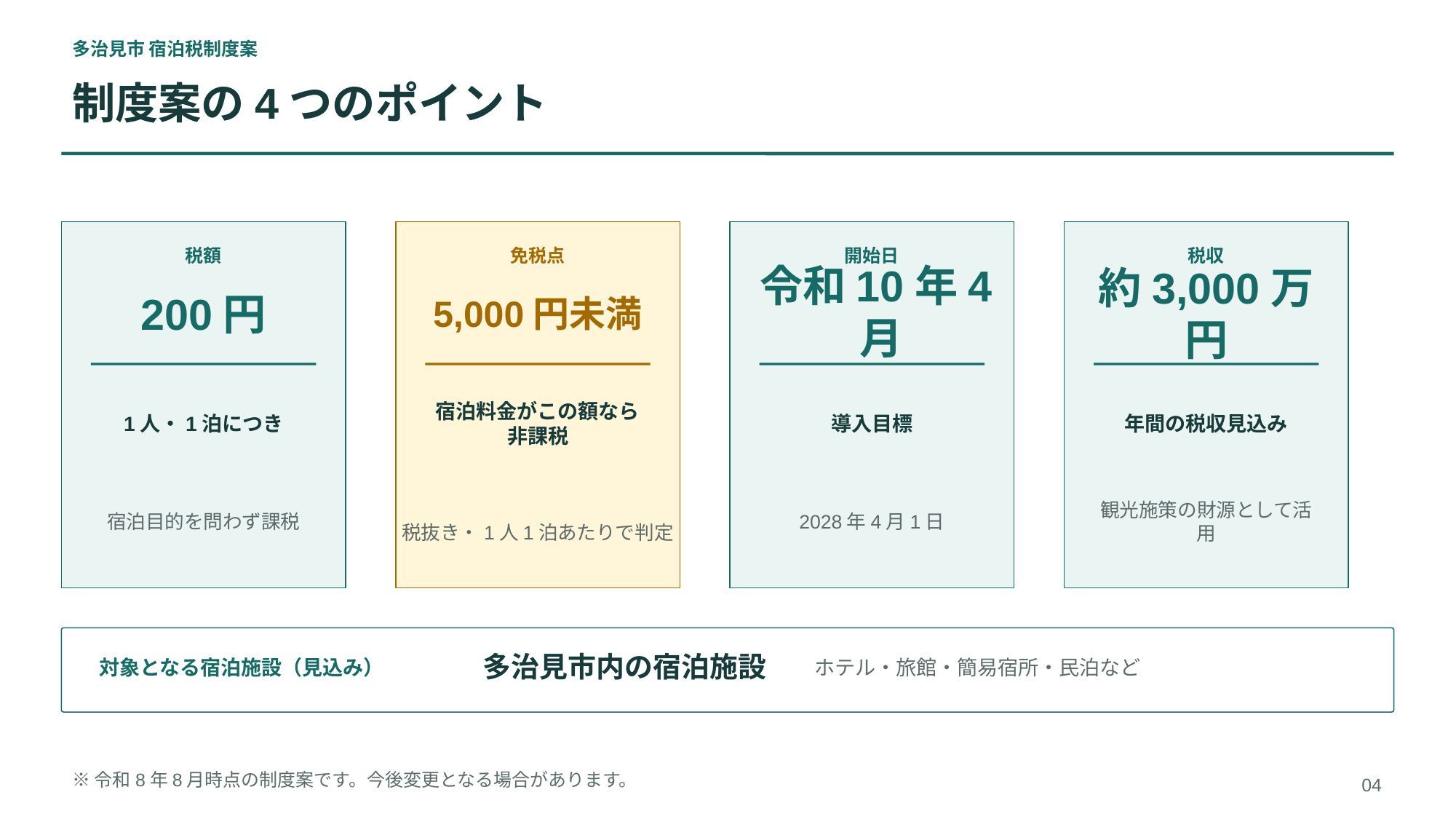

多治見市 宿泊税制度案
制度案の4つのポイント

税額
免税点
開始日
税収
令和10年4月
200円
5,000円未満
約3,000万円

1人・1泊につき
宿泊料金がこの額なら非課税
導入目標
年間の税収見込み
宿泊目的を問わず課税
2028年4月1日
観光施策の財源として活用
税抜き・1人1泊あたりで判定

多治見市内の宿泊施設
対象となる宿泊施設（見込み）
ホテル・旅館・簡易宿所・民泊など
※令和8年8月時点の制度案です。今後変更となる場合があります。
04